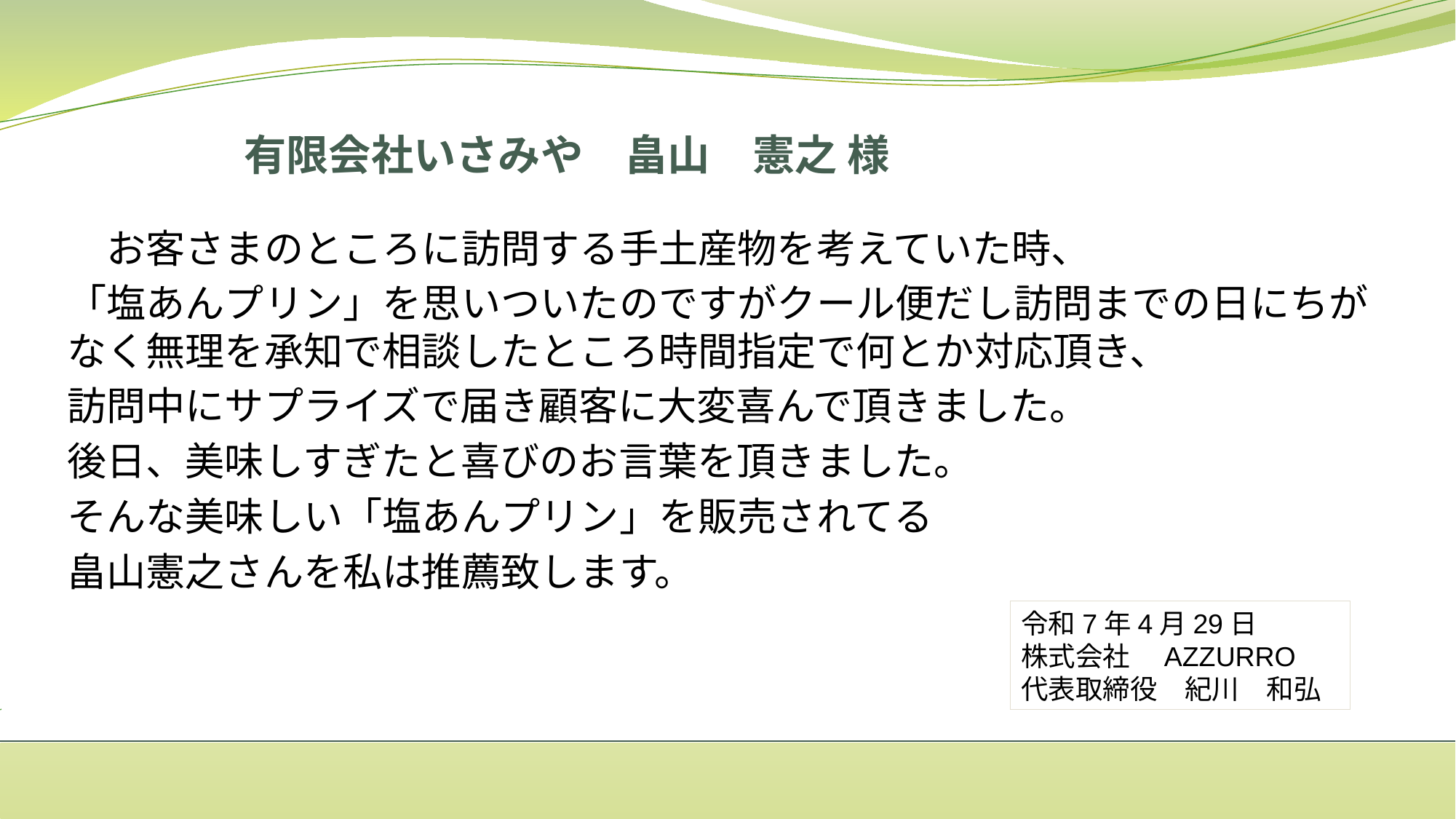

# 有限会社いさみや　畠山　憲之 様
　お客さまのところに訪問する手土産物を考えていた時、
「塩あんプリン」を思いついたのですがクール便だし訪問までの日にちがなく無理を承知で相談したところ時間指定で何とか対応頂き、
訪問中にサプライズで届き顧客に大変喜んで頂きました。
後日、美味しすぎたと喜びのお言葉を頂きました。
そんな美味しい「塩あんプリン」を販売されてる
畠山憲之さんを私は推薦致します。
令和7年4月29日
株式会社　AZZURRO
代表取締役　紀川　和弘